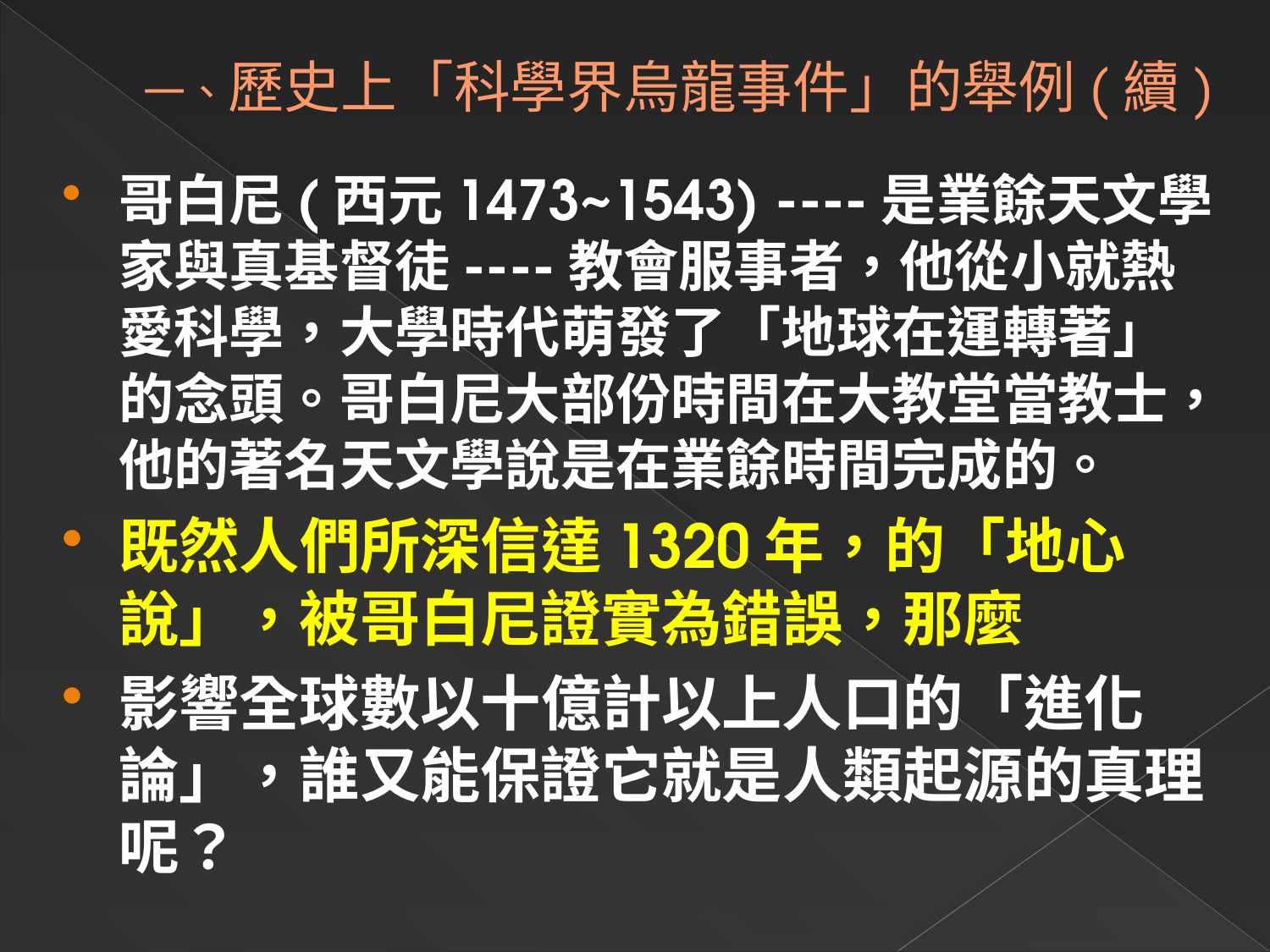

# 一、歷史上「科學界烏龍事件」的舉例(續)
哥白尼(西元1473~1543) ----是業餘天文學家與真基督徒----教會服事者，他從小就熱愛科學，大學時代萌發了「地球在運轉著」的念頭。哥白尼大部份時間在大教堂當教士，他的著名天文學說是在業餘時間完成的。
既然人們所深信達1320年，的「地心說」，被哥白尼證實為錯誤，那麼
影響全球數以十億計以上人口的「進化論」，誰又能保證它就是人類起源的真理呢？